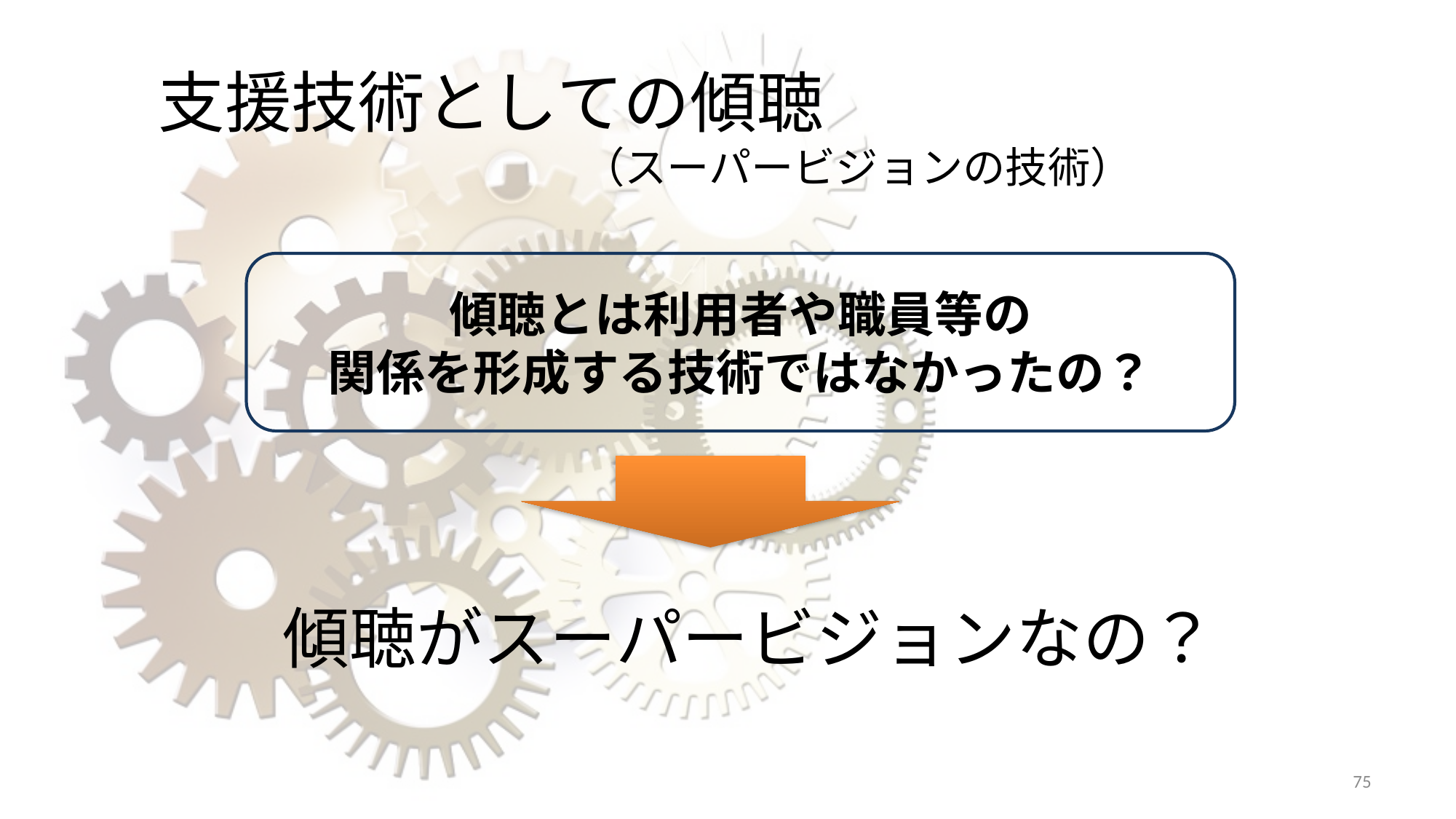

# 支援技術としての傾聴 　　　　　　　　　　（スーパービジョンの技術）
傾聴とは利用者や職員等の
関係を形成する技術ではなかったの？

傾聴がスーパービジョンなの？
75